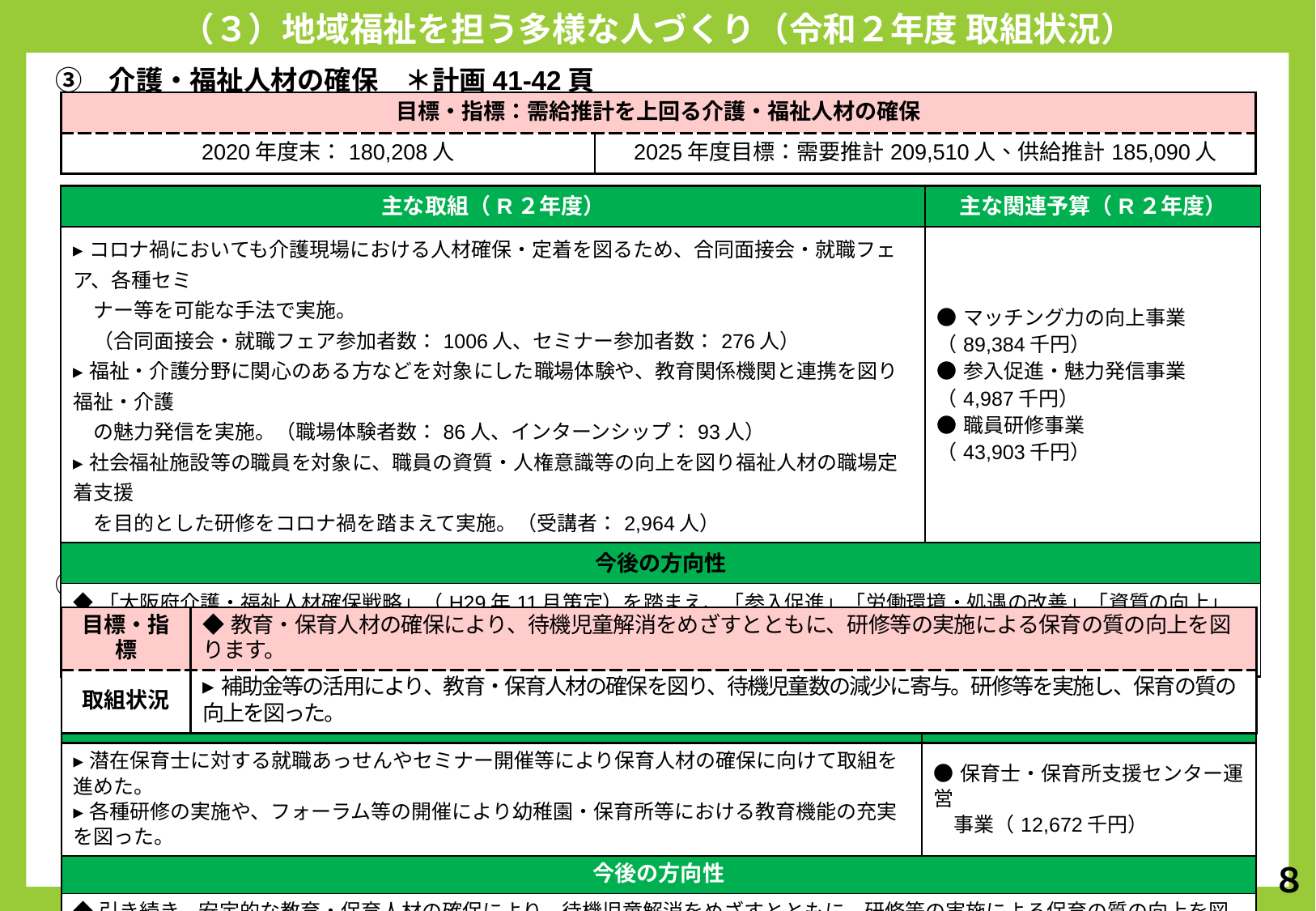

（３）地域福祉を担う多様な人づくり（令和２年度 取組状況）
　③　介護・福祉人材の確保　＊計画41-42頁
| 目標・指標：需給推計を上回る介護・福祉人材の確保 |  |
| --- | --- |
| 2020年度末：180,208人 | 2025年度目標：需要推計209,510人、供給推計185,090人 |
| 主な取組（R２年度） | 主な関連予算（R２年度） |
| --- | --- |
| ▸コロナ禍においても介護現場における人材確保・定着を図るため、合同面接会・就職フェア、各種セミ　 　ナー等を可能な手法で実施。 　（合同面接会・就職フェア参加者数：1006人、セミナー参加者数：276人） ▸福祉・介護分野に関心のある方などを対象にした職場体験や、教育関係機関と連携を図り福祉・介護 　の魅力発信を実施。（職場体験者数：86人、インターンシップ：93人） ▸社会福祉施設等の職員を対象に、職員の資質・人権意識等の向上を図り福祉人材の職場定着支援 　を目的とした研修をコロナ禍を踏まえて実施。（受講者：2,964人） | ●マッチング力の向上事業 （89,384千円） ●参入促進・魅力発信事業 （4,987千円） ●職員研修事業 （43,903千円） |
| 今後の方向性 |  |
| ◆「大阪府介護・福祉人材確保戦略」（H29年11月策定）を踏まえ、「参入促進」「労働環境・処遇の改善」「資質の向上」の３つのアプローチ により、地域医療介護総合確保基金等を活用し、介護従事者の確保及び資質向上を図っていく。 |  |
　④　教育・保育人材の確保　＊計画42-43頁
| 目標・指標 | ◆教育・保育人材の確保により、待機児童解消をめざすとともに、研修等の実施による保育の質の向上を図ります。 |
| --- | --- |
| 取組状況 | ▸補助金等の活用により、教育・保育人材の確保を図り、待機児童数の減少に寄与。研修等を実施し、保育の質の向上を図った。 |
| 主な取組（R２年度） | 主な関連予算（R２年度） |
| --- | --- |
| ▸潜在保育士に対する就職あっせんやセミナー開催等により保育人材の確保に向けて取組を進めた。 ▸各種研修の実施や、フォーラム等の開催により幼稚園・保育所等における教育機能の充実を図った。 | ●保育士・保育所支援センター運営 　事業（12,672千円） |
| 今後の方向性 |  |
| ◆引き続き、安定的な教育・保育人材の確保により、待機児童解消をめざすとともに、研修等の実施による保育の質の向上を図る。 |  |
８